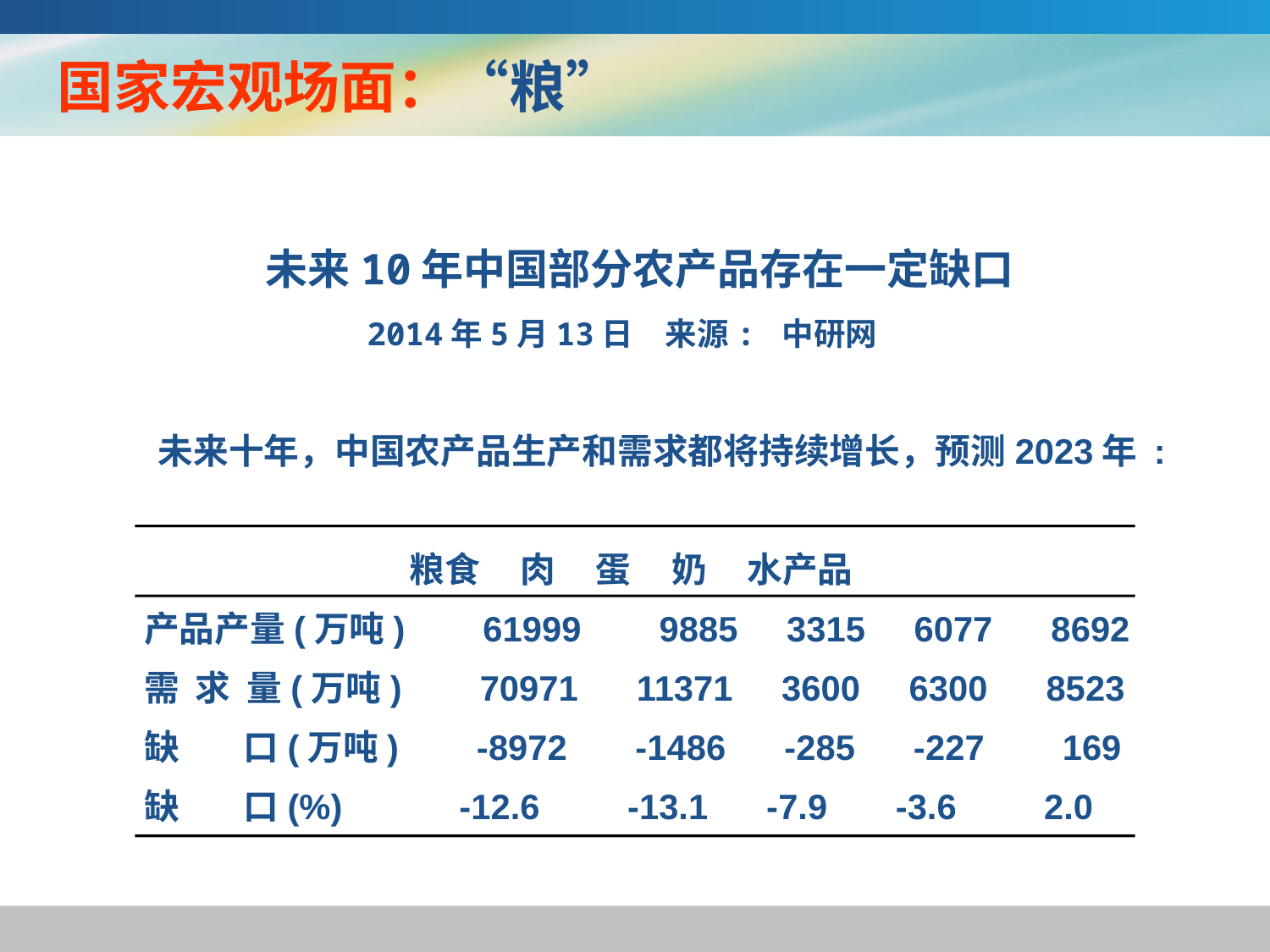

国家宏观场面：“粮”
未来10年中国部分农产品存在一定缺口
2014年5月13日　来源: 中研网

　　未来十年，中国农产品生产和需求都将持续增长，预测2023年 :

                                       粮食     肉     蛋     奶     水产品
      产品产量(万吨)        61999        9885     3315     6077      8692
      需  求  量(万吨)        70971      11371     3600     6300      8523
      缺        口(万吨)        -8972       -1486      -285      -227        169
      缺        口(%)            -12.6         -13.1      -7.9       -3.6         2.0